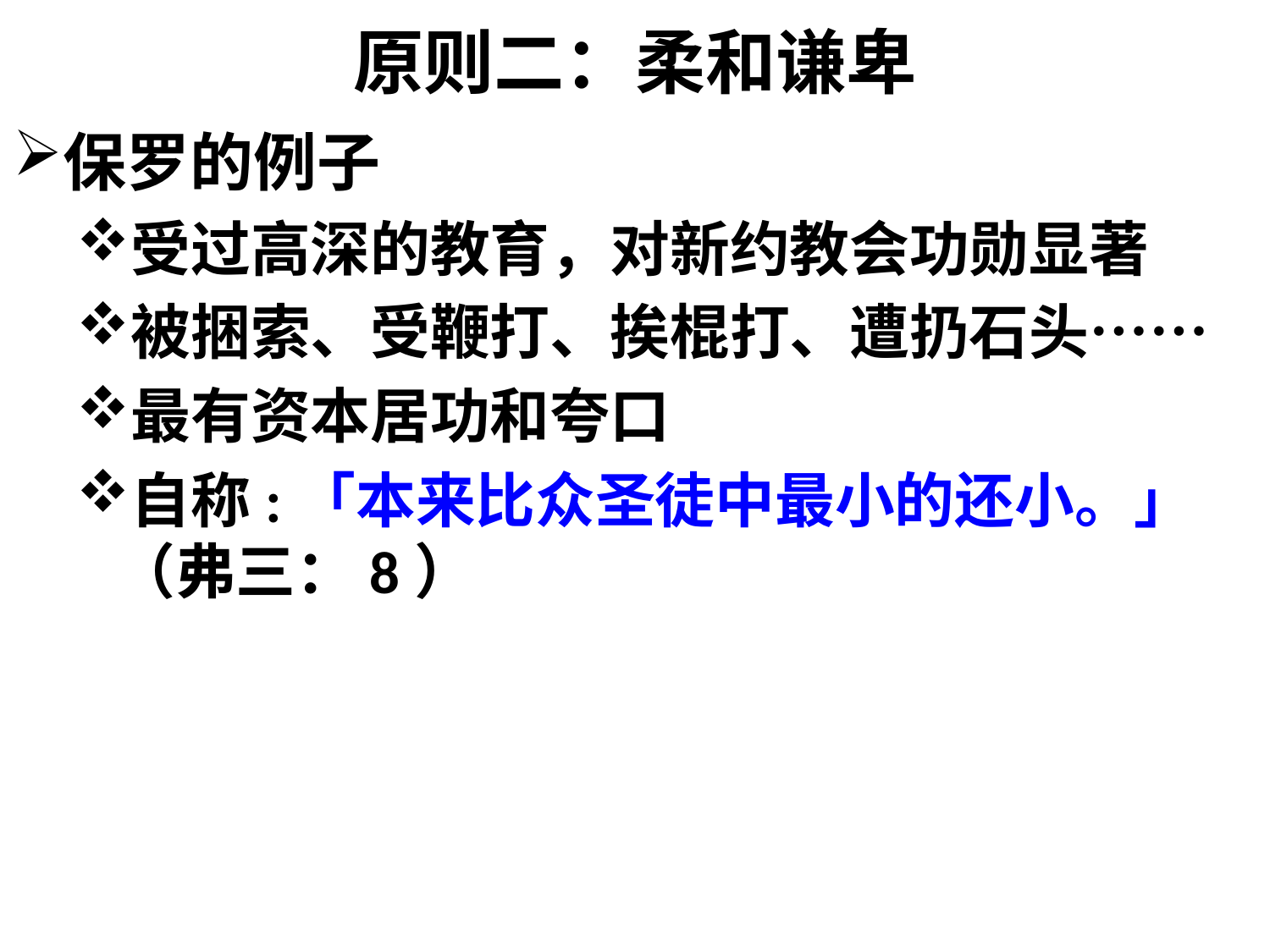

# 原则二：柔和谦卑
保罗的例子
受过高深的教育，对新约教会功勋显著
被捆索、受鞭打、挨棍打、遭扔石头……
最有资本居功和夸口
自称:「本来比众圣徒中最小的还小。」（弗三：8）